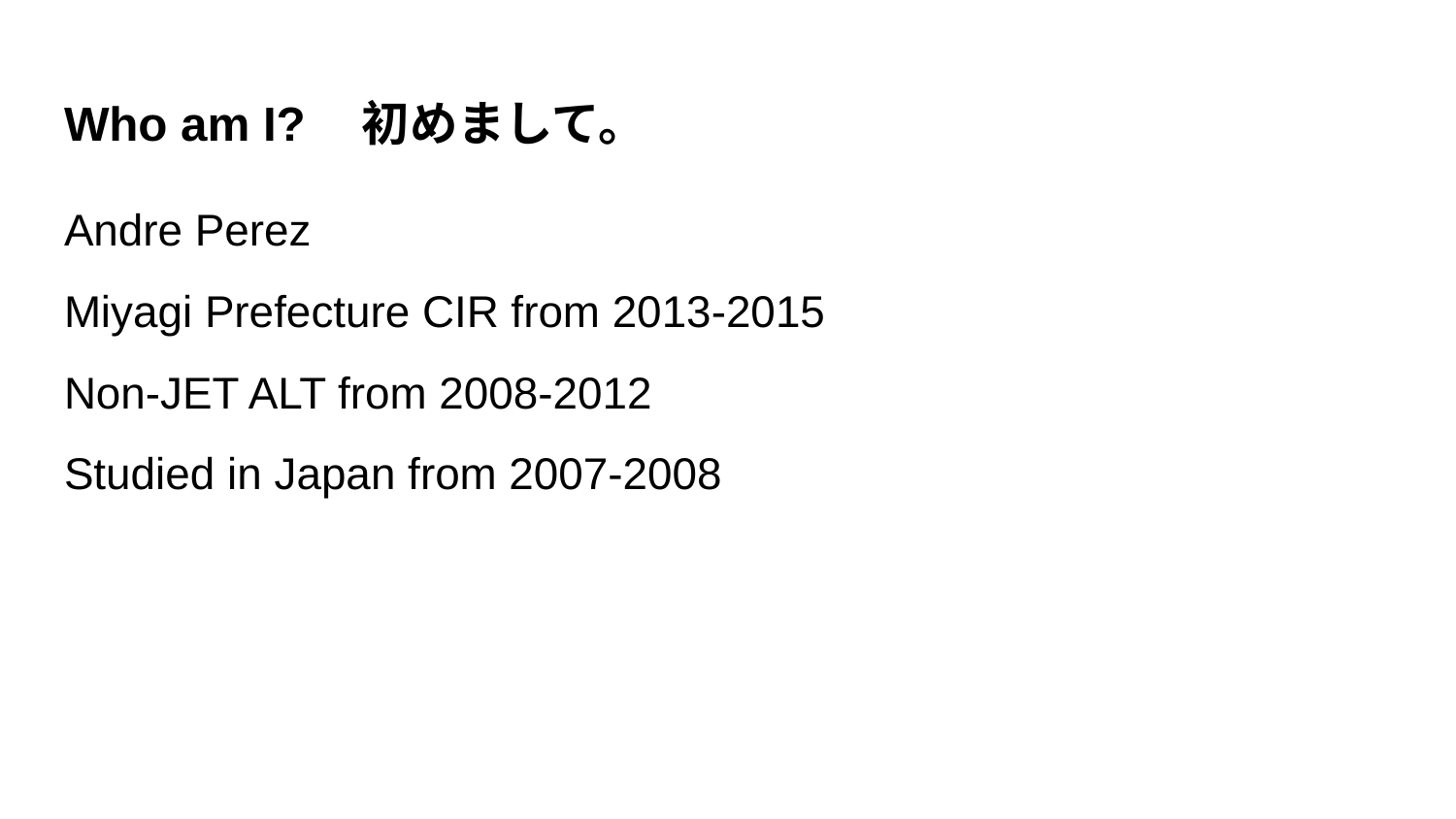

# Who am I?　初めまして。
Andre Perez
Miyagi Prefecture CIR from 2013-2015
Non-JET ALT from 2008-2012
Studied in Japan from 2007-2008